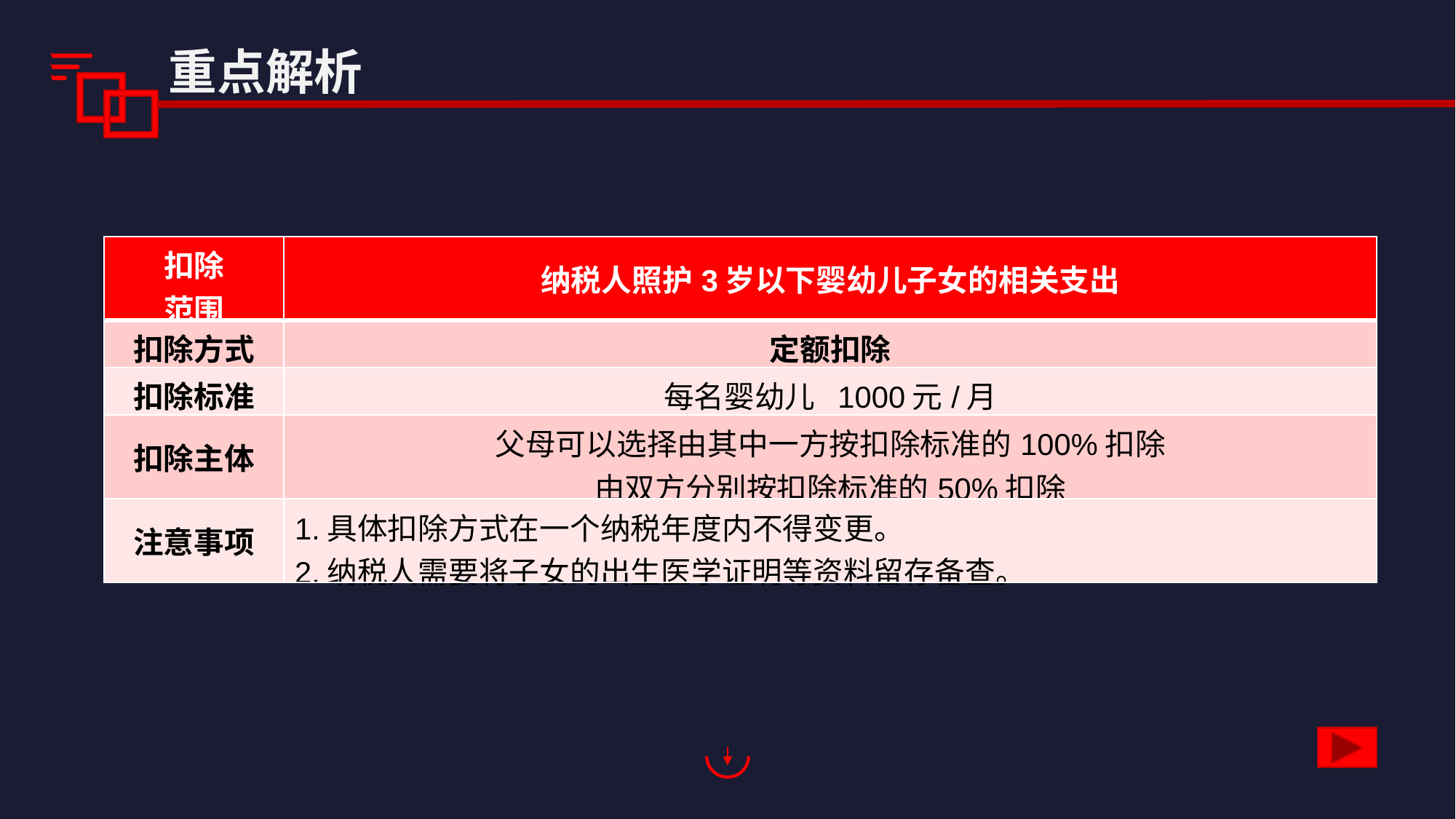

重点解析

| 扣除 范围 | 纳税人照护3岁以下婴幼儿子女的相关支出 |
| --- | --- |
| 扣除方式 | 定额扣除 |
| 扣除标准 | 每名婴幼儿 1000元/月 |
| 扣除主体 | 父母可以选择由其中一方按扣除标准的100%扣除 由双方分别按扣除标准的50%扣除 |
| 注意事项 | 1.具体扣除方式在一个纳税年度内不得变更。 2.纳税人需要将子女的出生医学证明等资料留存备查。 |